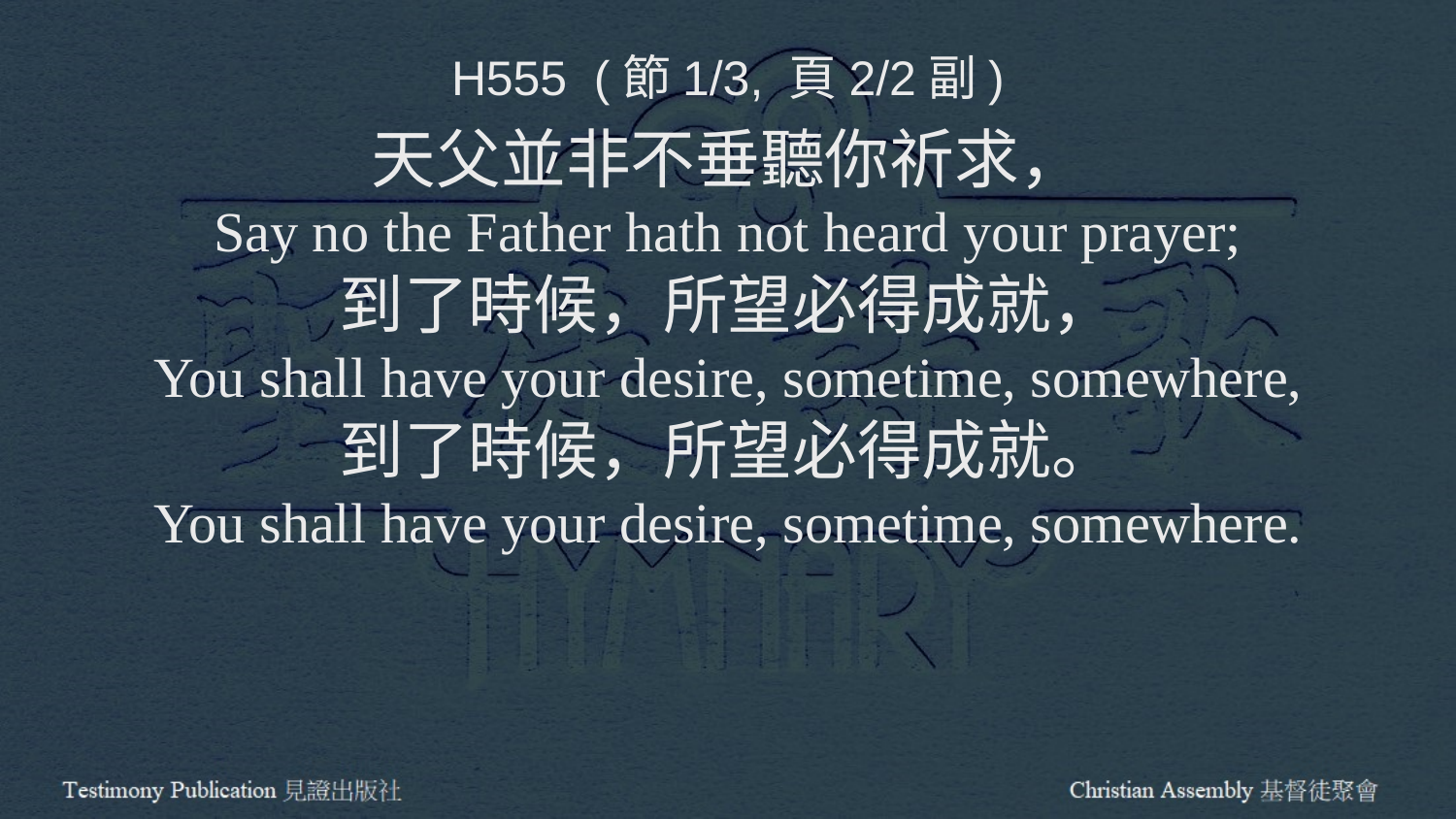

H555  (節1/3, 頁2/2副)
天父並非不垂聽你祈求，
Say no the Father hath not heard your prayer;
到了時候，所望必得成就，
You shall have your desire, sometime, somewhere,
到了時候，所望必得成就。
You shall have your desire, sometime, somewhere.